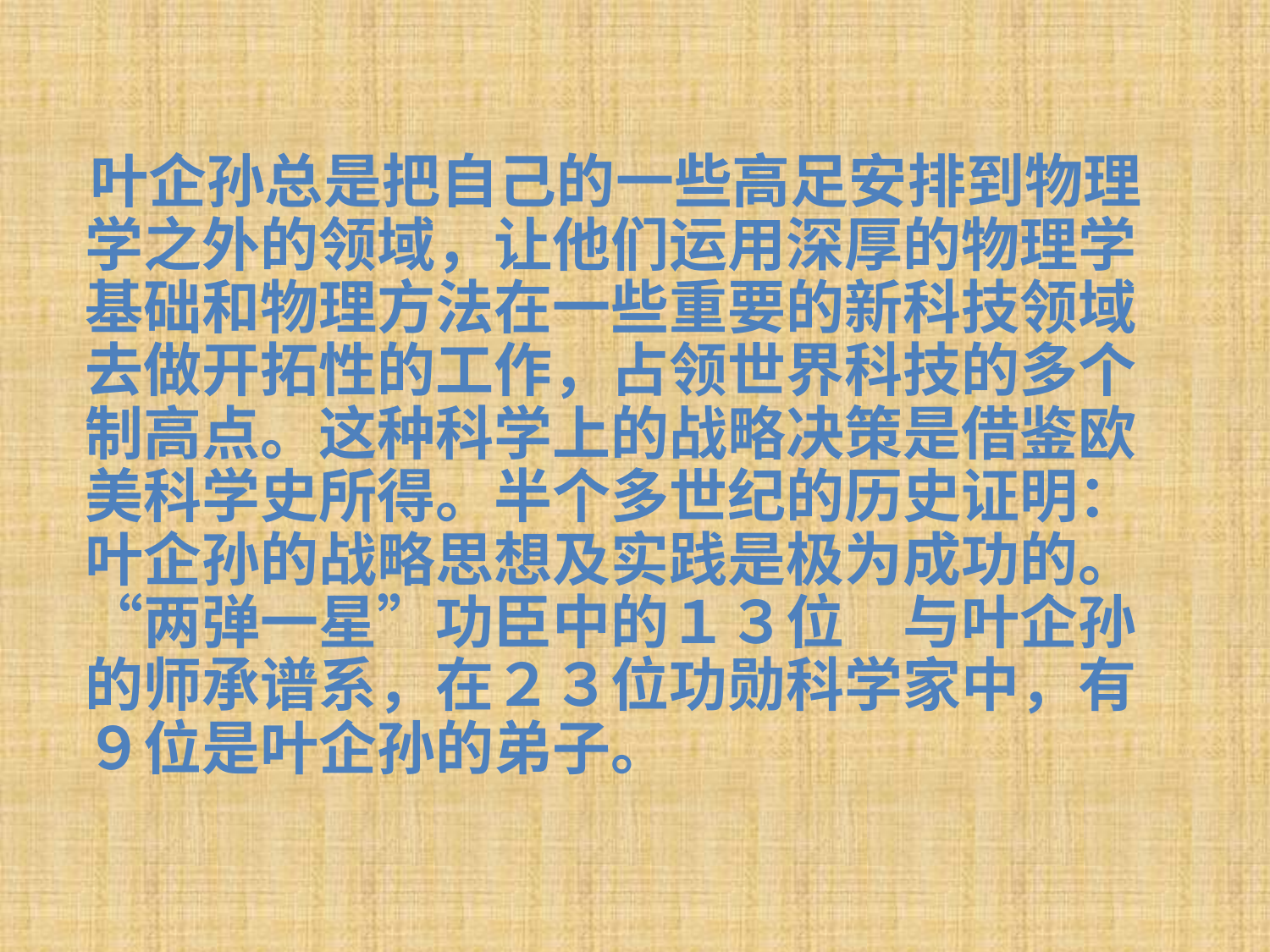

叶企孙总是把自己的一些高足安排到物理学之外的领域，让他们运用深厚的物理学基础和物理方法在一些重要的新科技领域去做开拓性的工作，占领世界科技的多个制高点。这种科学上的战略决策是借鉴欧美科学史所得。半个多世纪的历史证明：叶企孙的战略思想及实践是极为成功的。“两弹一星”功臣中的１３位　与叶企孙的师承谱系，在２３位功勋科学家中，有９位是叶企孙的弟子。